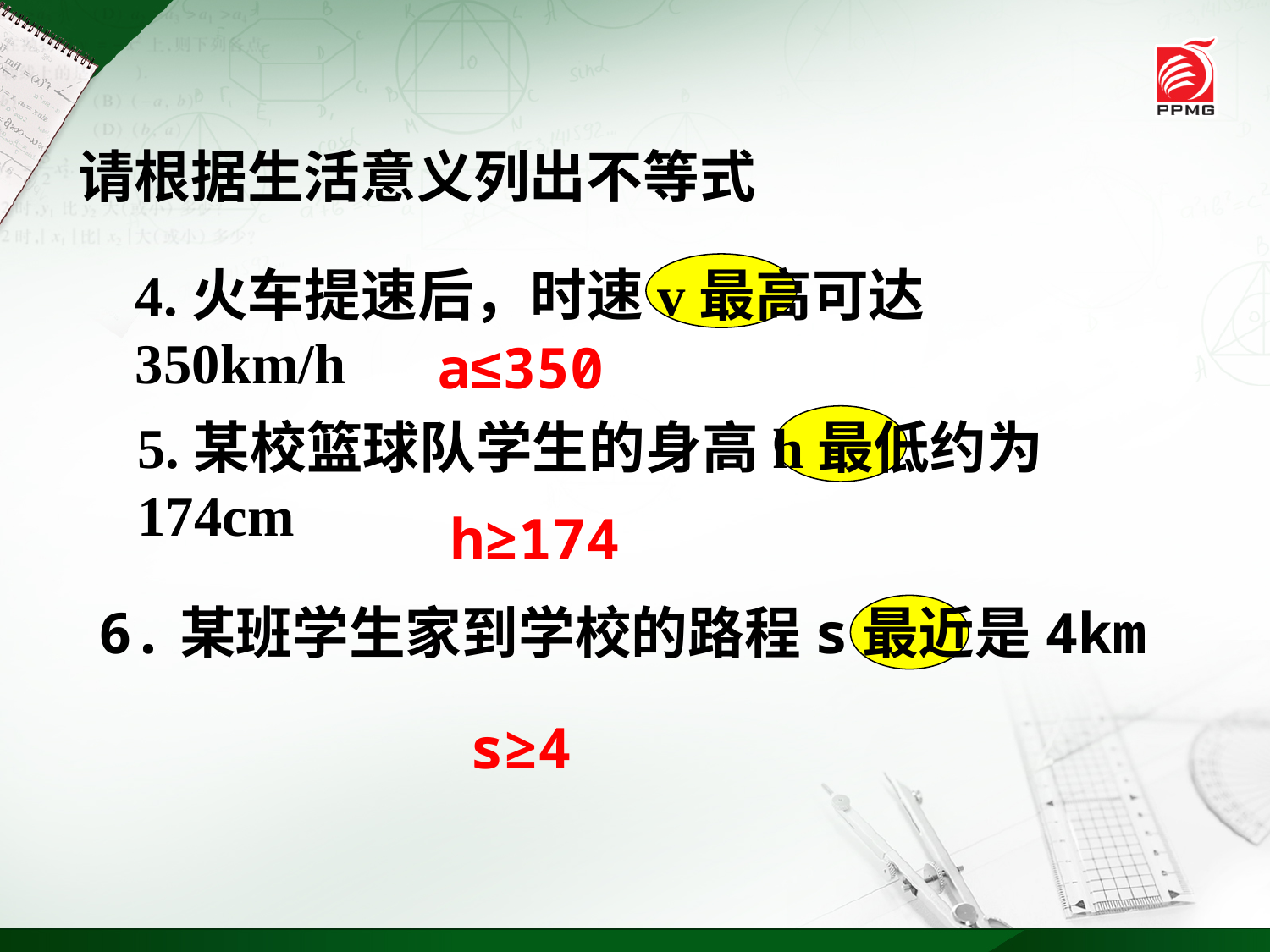

请根据生活意义列出不等式
4.火车提速后，时速v最高可达350km/h

a≤350
5.某校篮球队学生的身高h最低约为174cm

h≥174
6.某班学生家到学校的路程s最近是4km

s≥4